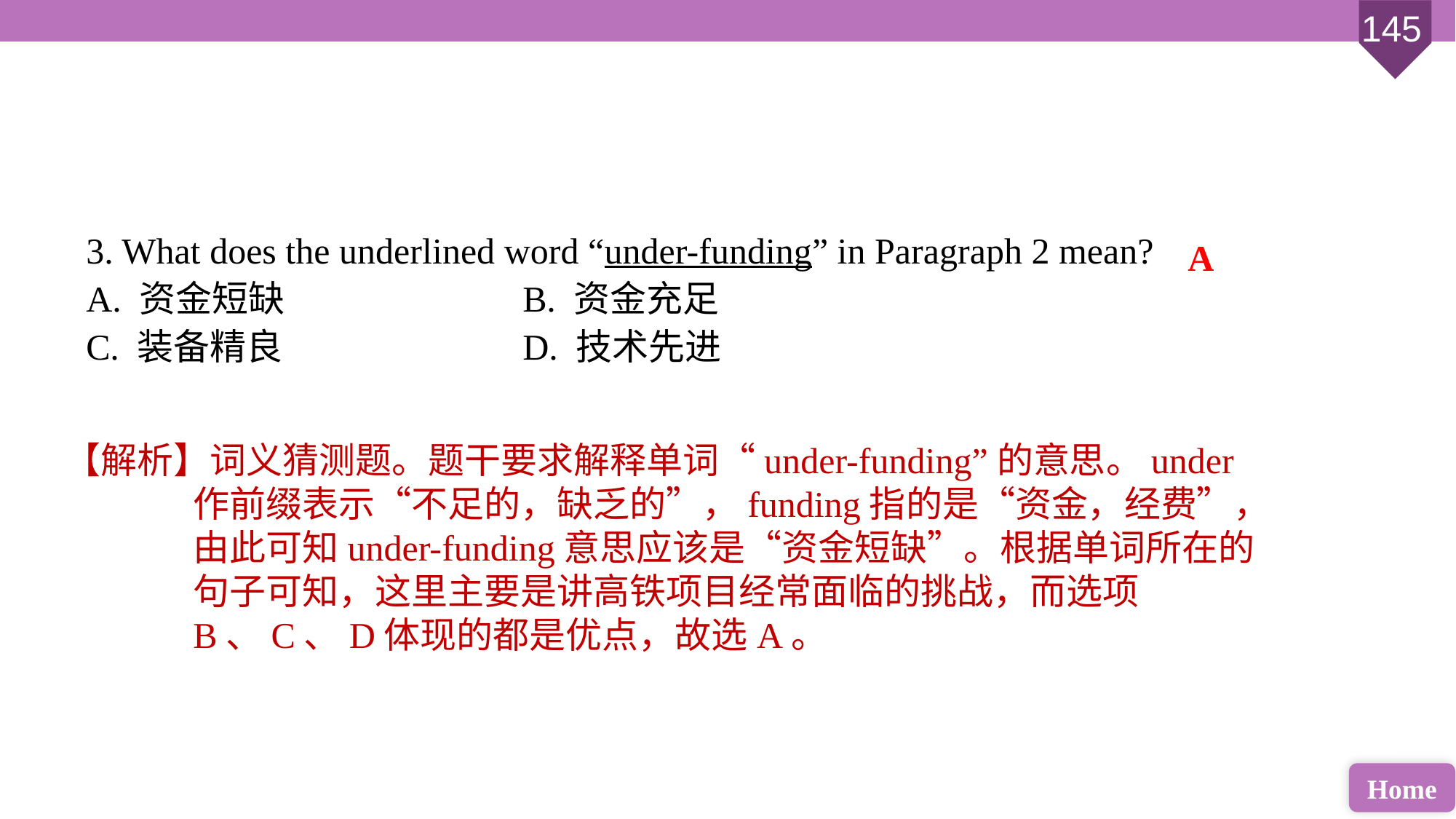

3. What does the underlined word “under-funding” in Paragraph 2 mean?
A. 资金短缺 			B. 资金充足
C. 装备精良 			D. 技术先进
A
【解析】词义猜测题。题干要求解释单词“under-funding”的意思。under作前缀表示“不足的，缺乏的”，funding指的是“资金，经费”，由此可知under-funding意思应该是“资金短缺”。根据单词所在的句子可知，这里主要是讲高铁项目经常面临的挑战，而选项B、C、D体现的都是优点，故选A。